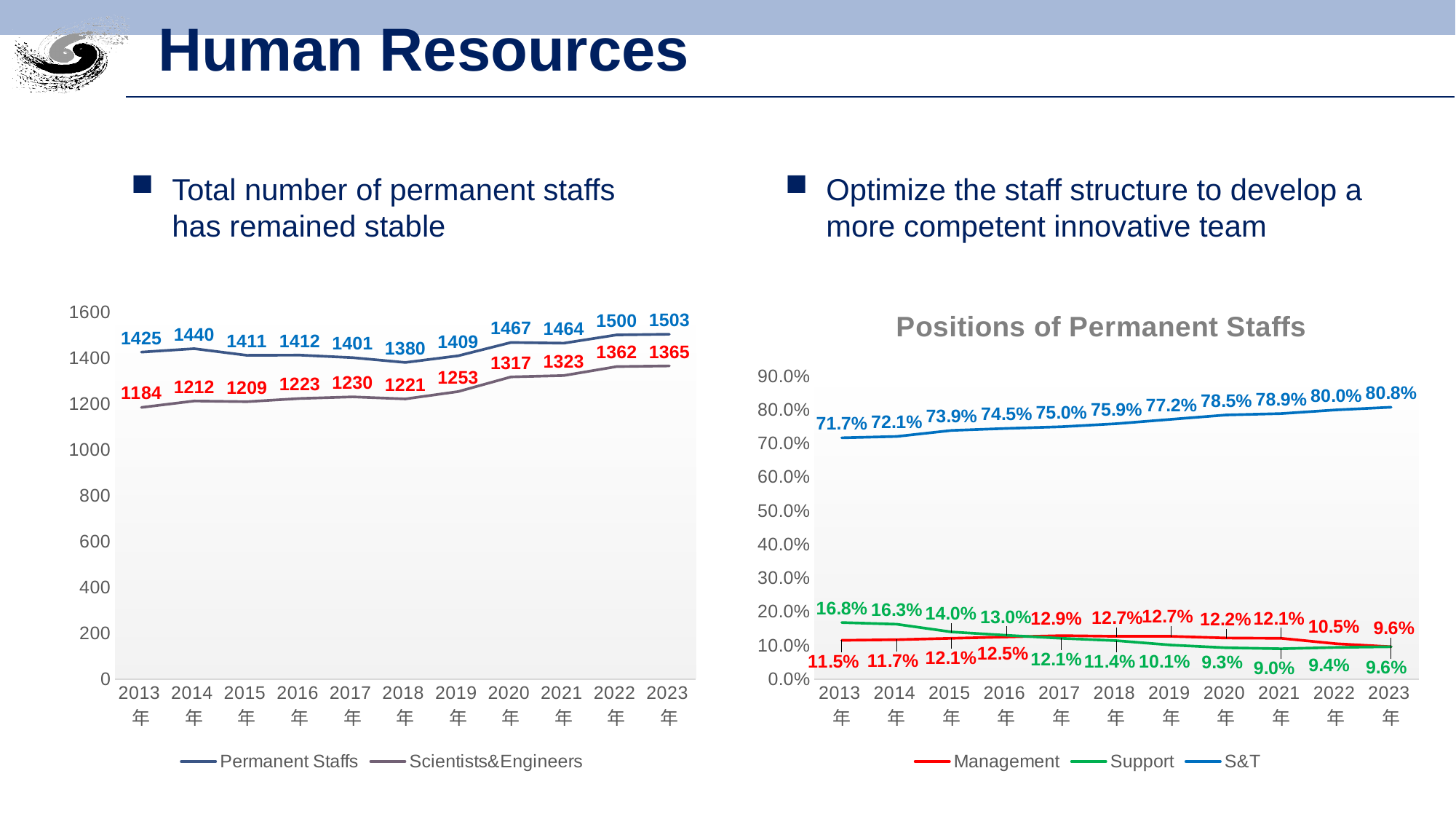

Human Resources
Total number of permanent staffs has remained stable
Optimize the staff structure to develop a more competent innovative team

### Chart: Positions of Permanent Staffs

| Category | Management | Support | S&T |
|---|---|---|---|
| 2013年 | 0.115 | 0.168 | 0.717 |
| 2014年 | 0.117 | 0.163 | 0.721 |
| 2015年 | 0.121 | 0.14 | 0.739 |
| 2016年 | 0.125 | 0.13 | 0.745 |
| 2017年 | 0.129 | 0.121 | 0.75 |
| 2018年 | 0.127 | 0.114 | 0.759 |
| 2019年 | 0.127 | 0.101 | 0.772 |
| 2020年 | 0.122 | 0.093 | 0.785 |
| 2021年 | 0.121 | 0.09 | 0.789 |
| 2022年 | 0.105 | 0.094 | 0.8 |
| 2023年 | 0.096 | 0.096 | 0.808 |

### Chart

| Category | Permanent Staffs | Scientists&Engineers |
|---|---|---|
| 2013年 | 1425.0 | 1184.0 |
| 2014年 | 1440.0 | 1212.0 |
| 2015年 | 1411.0 | 1209.0 |
| 2016年 | 1412.0 | 1223.0 |
| 2017年 | 1401.0 | 1230.0 |
| 2018年 | 1380.0 | 1221.0 |
| 2019年 | 1409.0 | 1253.0 |
| 2020年 | 1467.0 | 1317.0 |
| 2021年 | 1464.0 | 1323.0 |
| 2022年 | 1500.0 | 1362.0 |
| 2023年 | 1503.0 | 1365.0 |